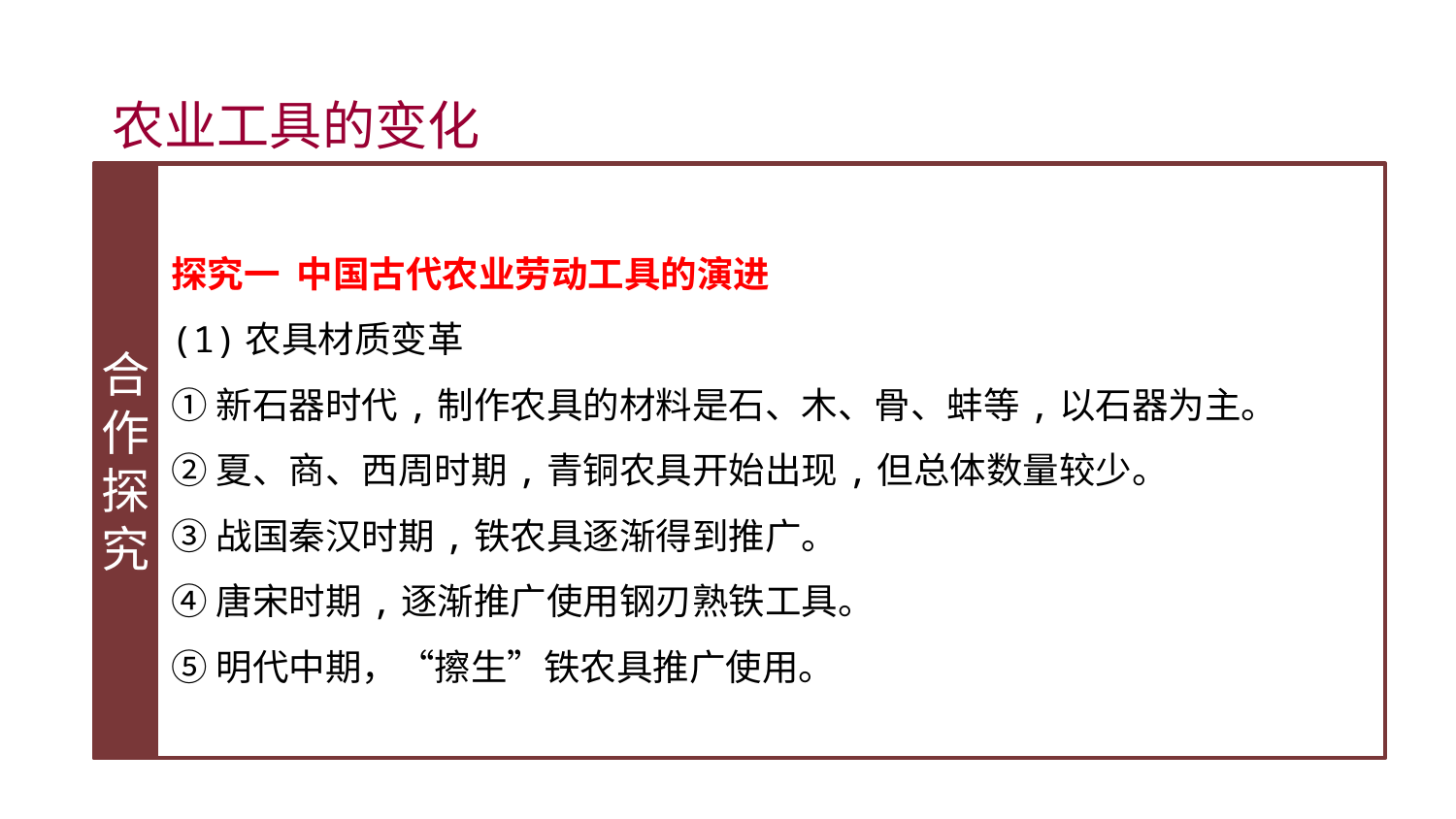

农业工具的变化
合作探究

探究一  中国古代农业劳动工具的演进
(1)农具材质变革
①新石器时代,制作农具的材料是石、木、骨、蚌等,以石器为主。
②夏、商、西周时期,青铜农具开始出现,但总体数量较少。
③战国秦汉时期,铁农具逐渐得到推广。
④唐宋时期,逐渐推广使用钢刃熟铁工具。
⑤明代中期，“擦生”铁农具推广使用。